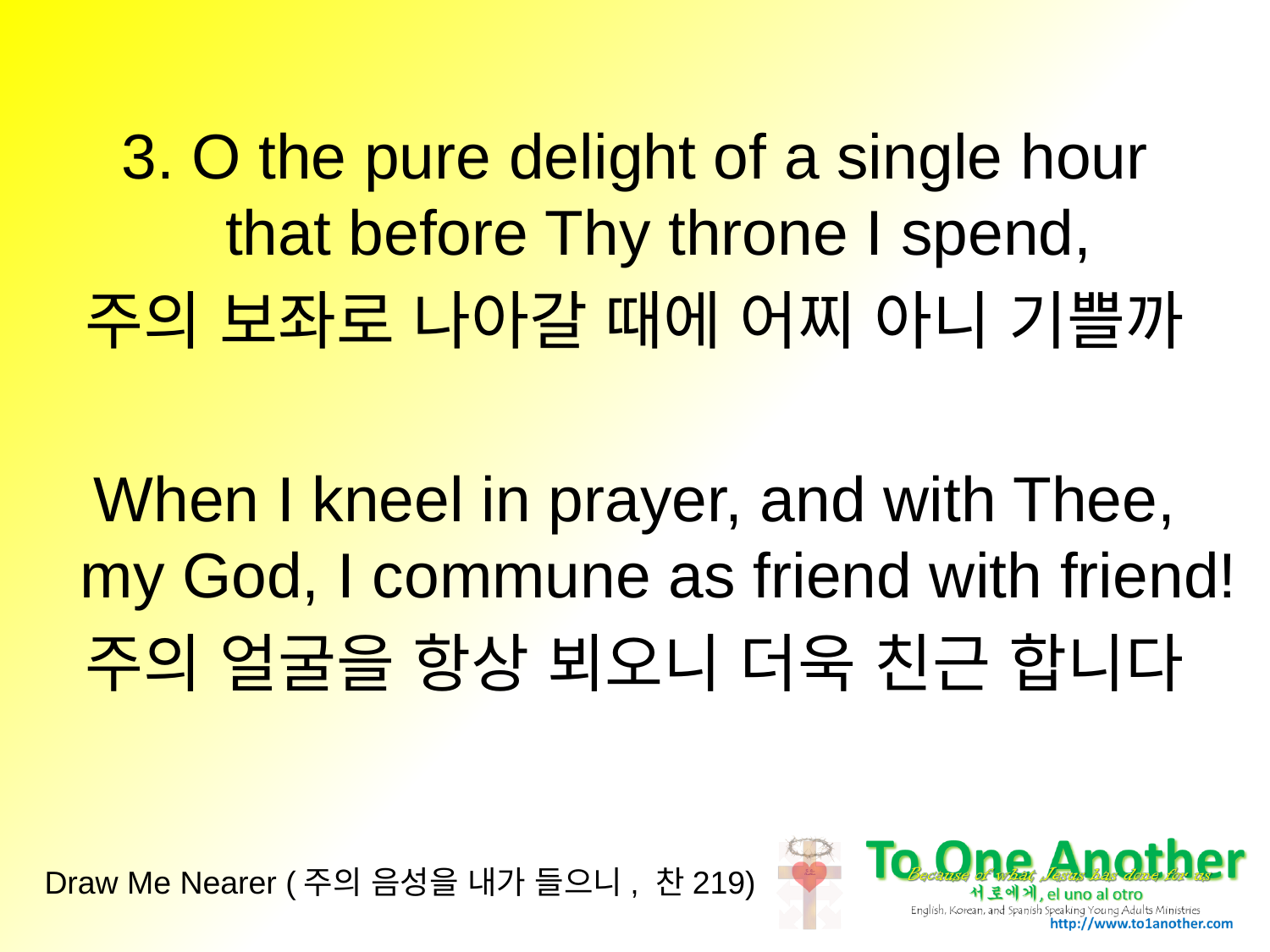

3. O the pure delight of a single hour
that before Thy throne I spend,
주의 보좌로 나아갈 때에 어찌 아니 기쁠까

When I kneel in prayer, and with Thee,
my God, I commune as friend with friend!
주의 얼굴을 항상 뵈오니 더욱 친근 합니다
# Draw Me Nearer (주의 음성을 내가 들으니, 찬219)